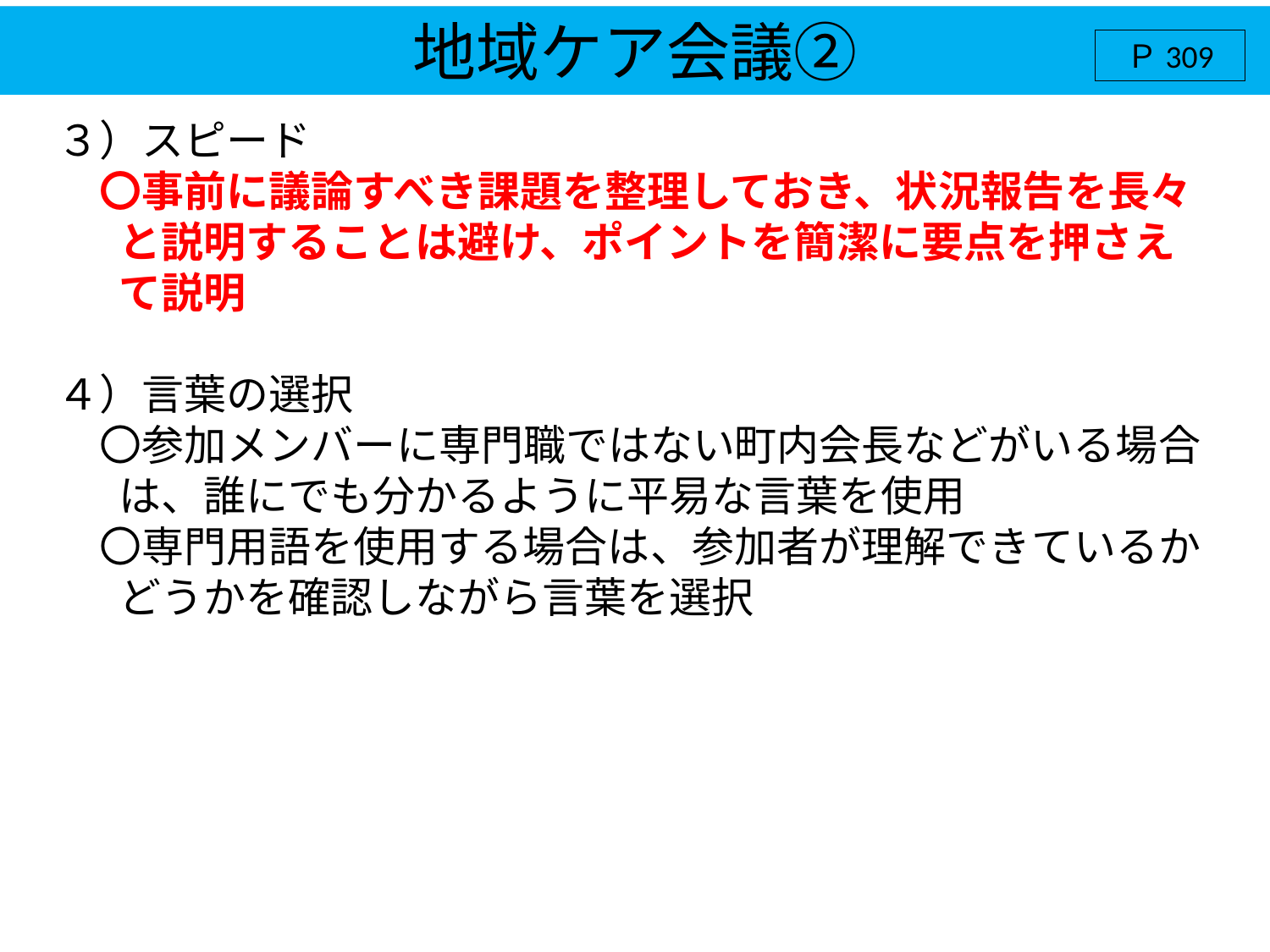

３－２地域ケア会議②
地域ケア会議②
Ｐ298
Ｐ309
３）スピード
　〇事前に議論すべき課題を整理しておき、状況報告を長々と説明することは避け、ポイントを簡潔に要点を押さえて説明

４）言葉の選択
　〇参加メンバーに専門職ではない町内会長などがいる場合は、誰にでも分かるように平易な言葉を使用
　〇専門用語を使用する場合は、参加者が理解できているかどうかを確認しながら言葉を選択